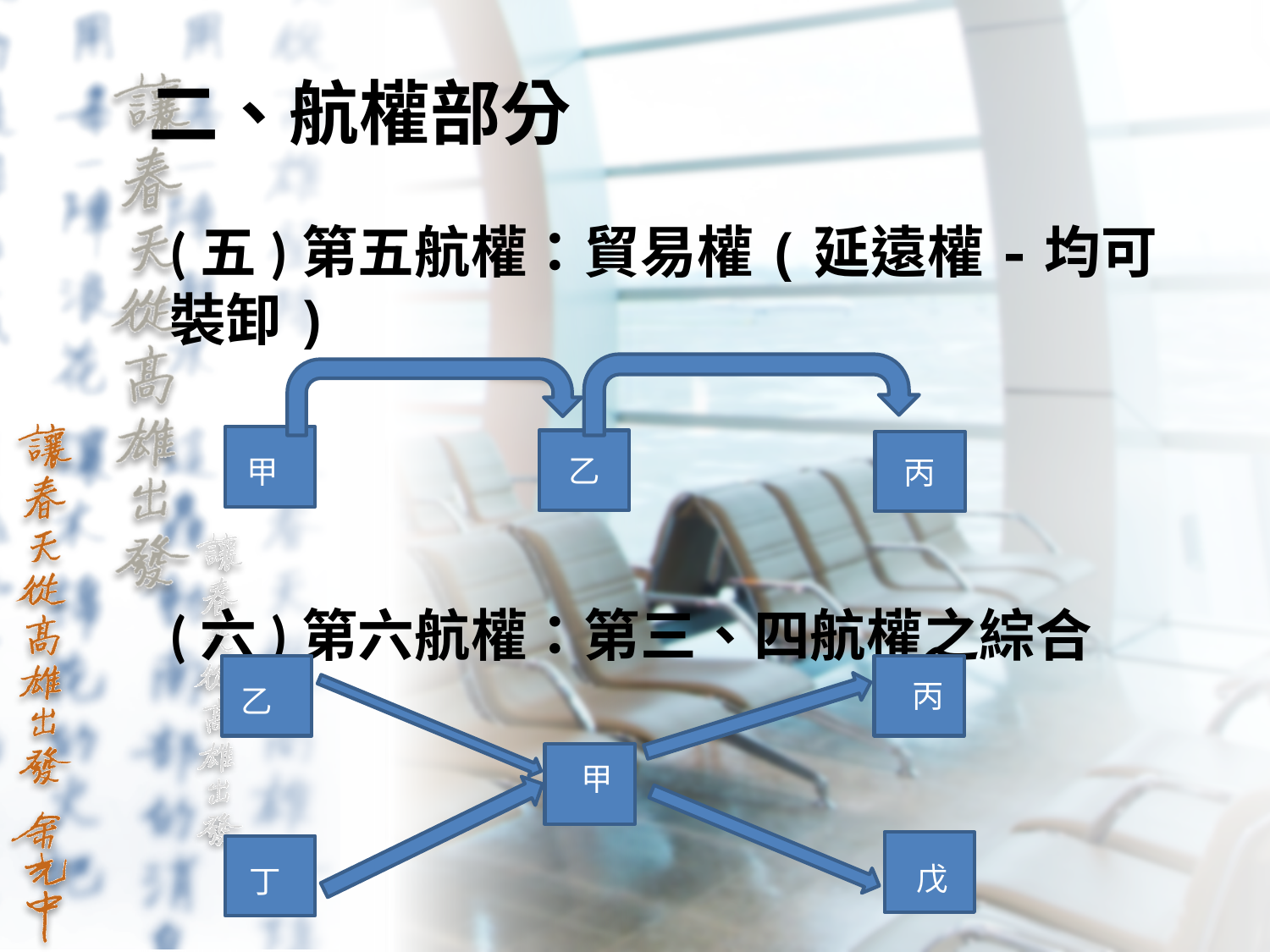

二、航權部分
(五)第五航權：貿易權(延遠權-均可裝卸)

(六)第六航權：第三、四航權之綜合

乙
丙
甲

丙
乙

甲

戊
丁